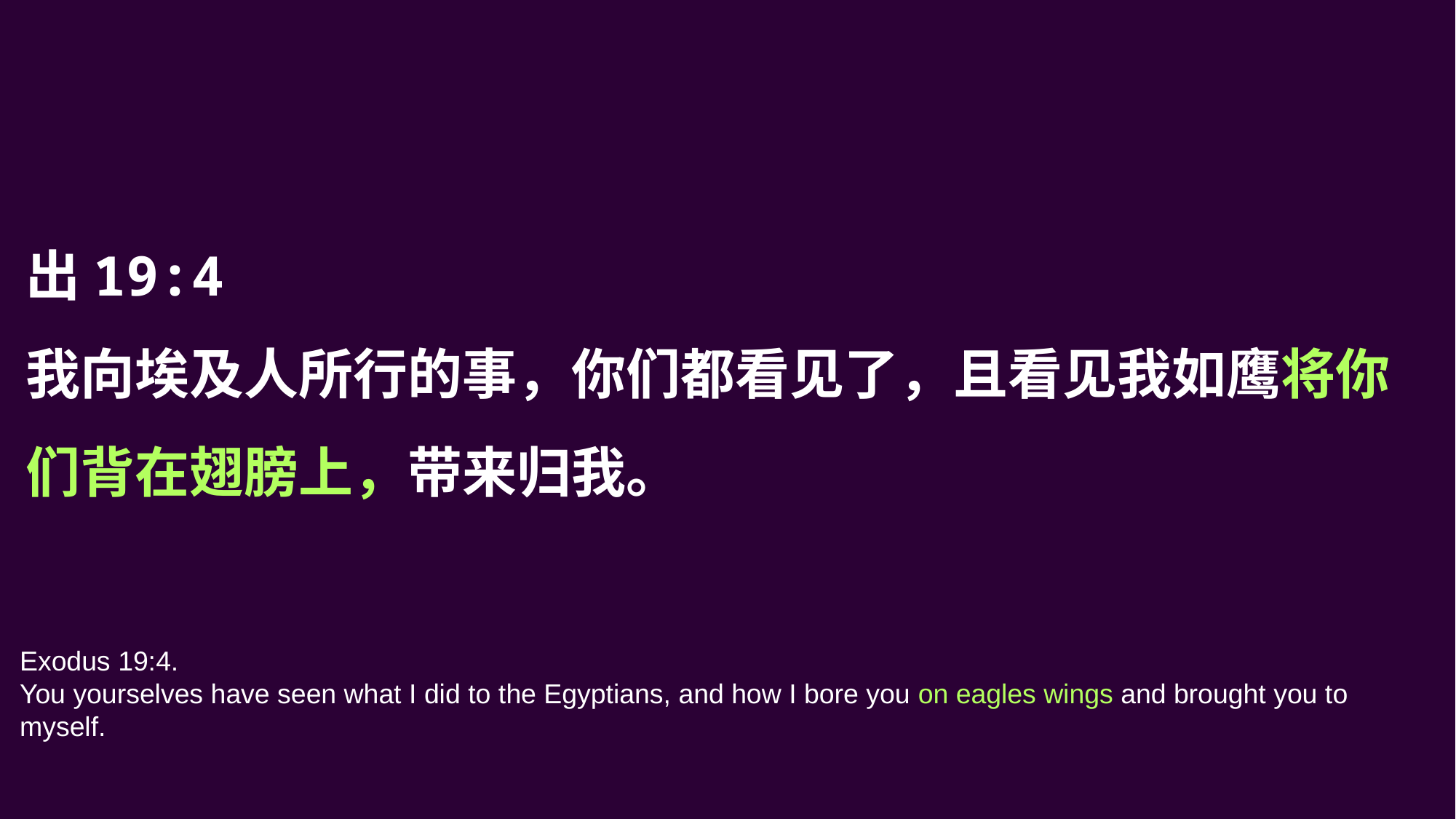

出19:4
我向埃及人所行的事，你们都看见了，且看见我如鹰将你们背在翅膀上，带来归我。

Exodus 19:4.
You yourselves have seen what I did to the Egyptians, and how I bore you on eagles wings and brought you to myself.